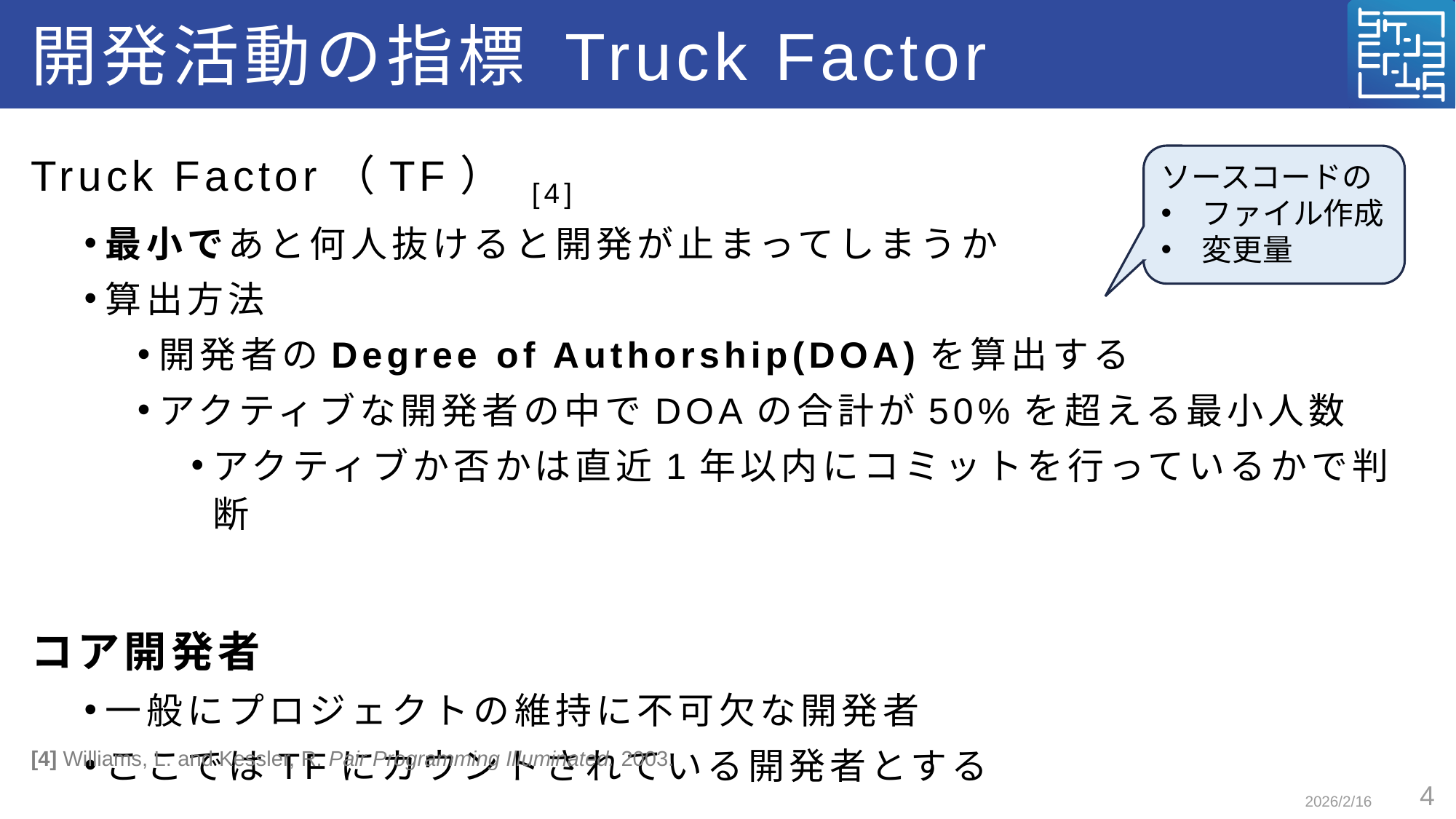

# 開発活動の指標 Truck Factor
Truck Factor（TF） [4]
最小であと何人抜けると開発が止まってしまうか
算出方法
開発者のDegree of Authorship(DOA)を算出する
アクティブな開発者の中でDOAの合計が50%を超える最小人数
アクティブか否かは直近1年以内にコミットを行っているかで判断

コア開発者
一般にプロジェクトの維持に不可欠な開発者
ここではTFにカウントされている開発者とする

ソースコードの
ファイル作成
変更量

[4] Williams, L. and Kessler, R. Pair Programming Illuminated. 2003.
4
2026/2/16